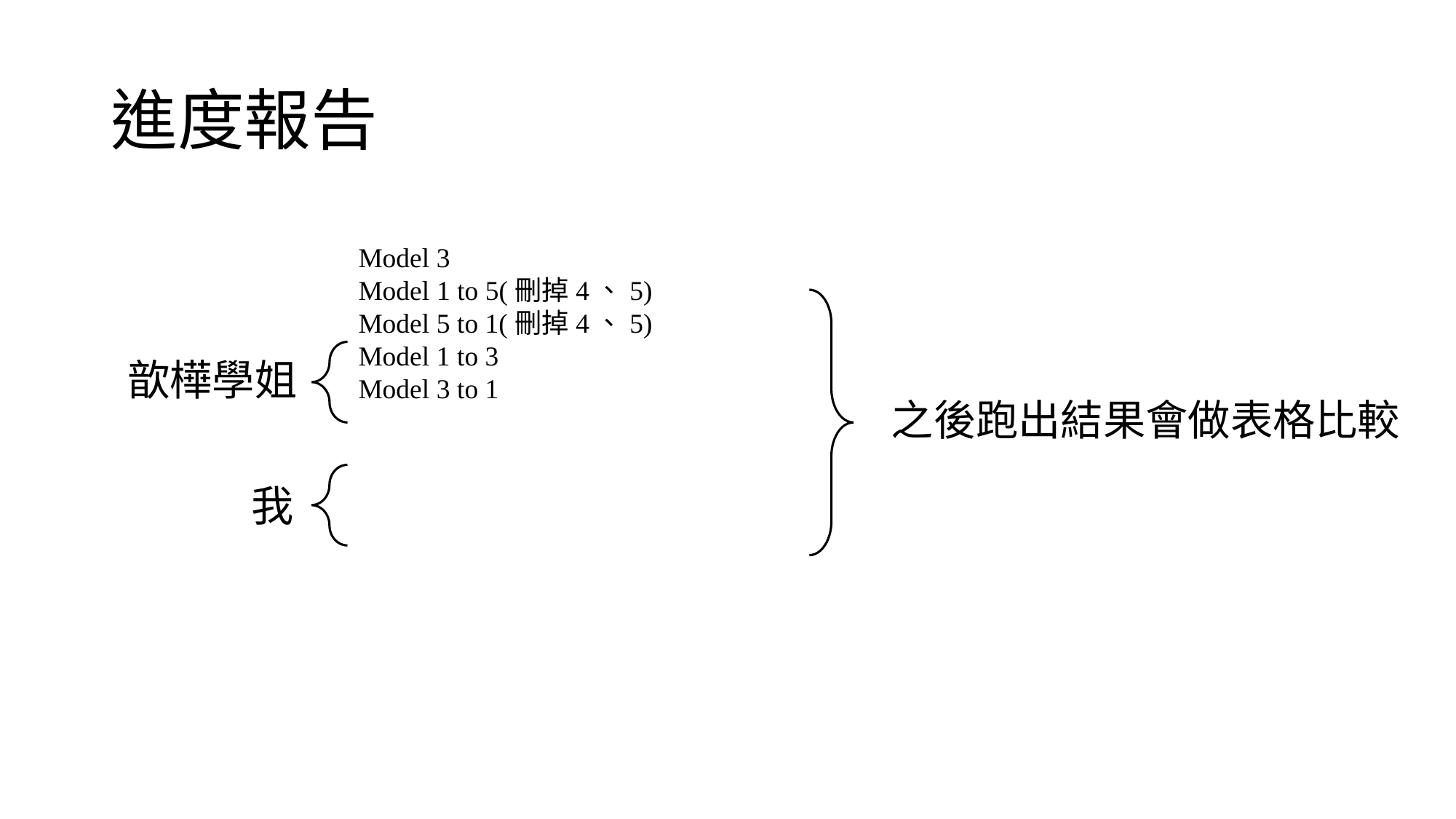

# 進度報告

Model 3
Model 1 to 5(刪掉4、5)
Model 5 to 1(刪掉4、5)
Model 1 to 3
Model 3 to 1

歆樺學姐
我

之後跑出結果會做表格比較